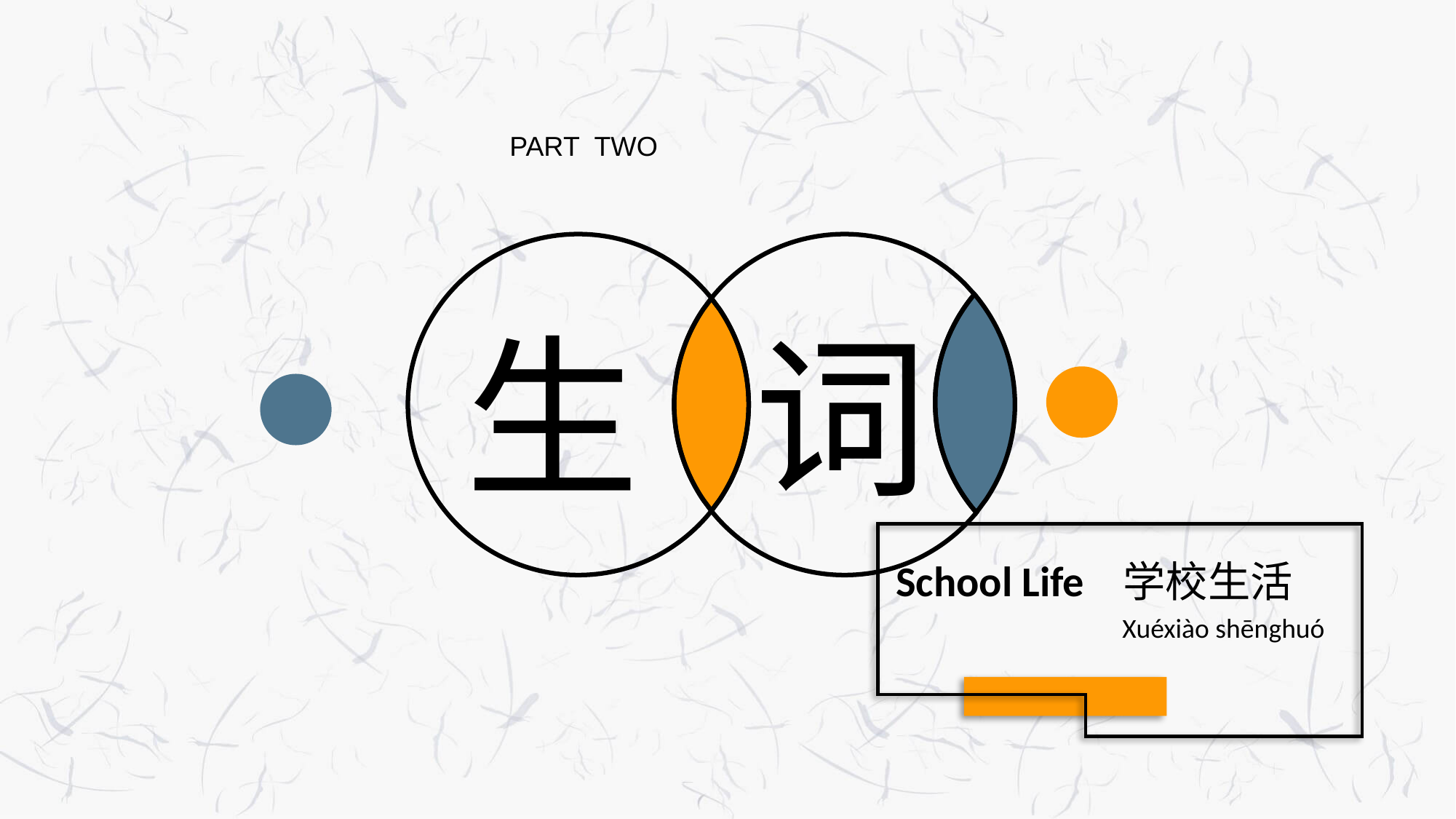

PART  TWO

生
词

School Life
学校生活
Xuéxiào shēnghuó